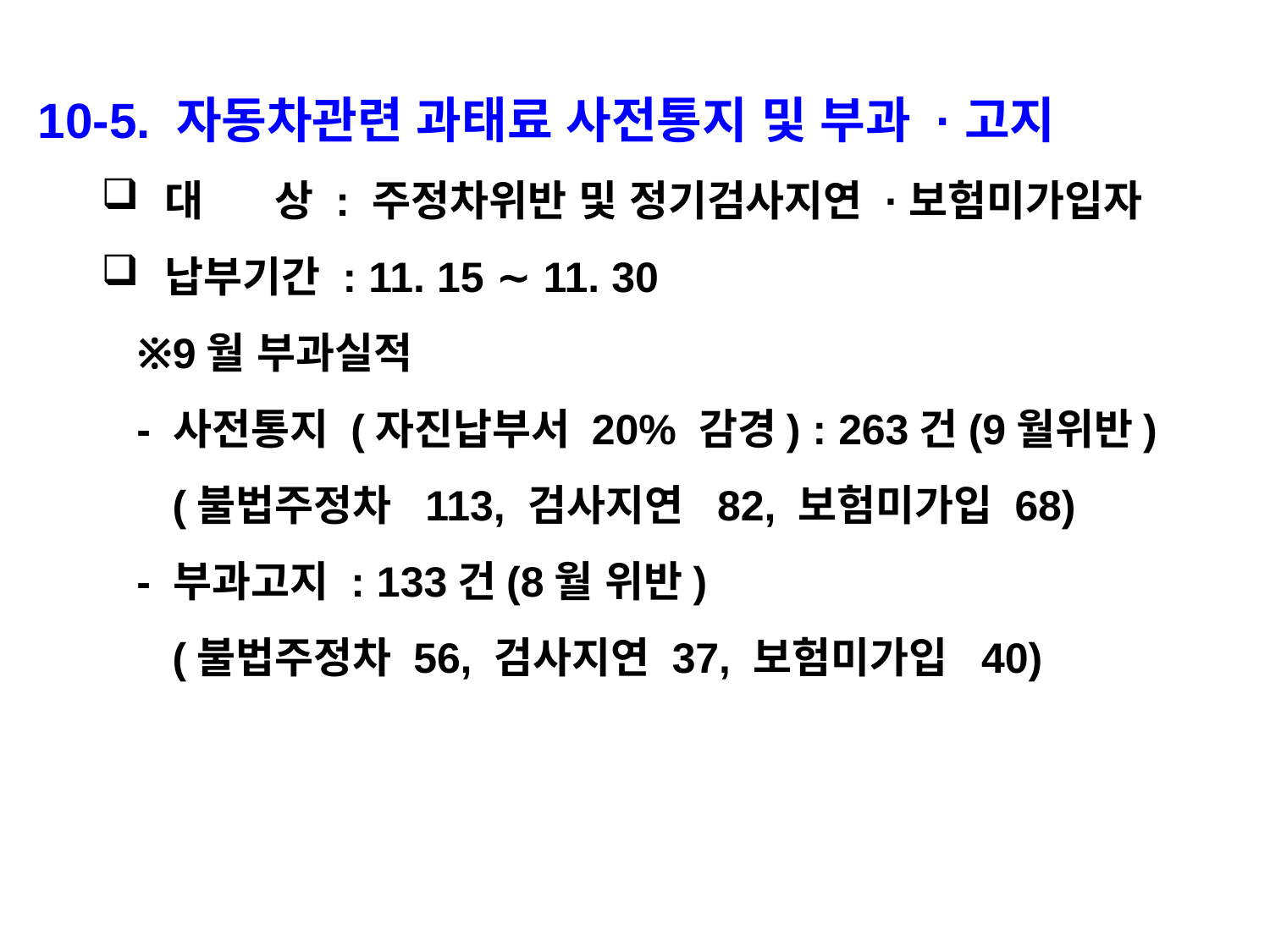

10-5. 자동차관련 과태료 사전통지 및 부과 ·고지
대      상 : 주정차위반 및 정기검사지연 ·보험미가입자
납부기간 : 11. 15 ∼ 11. 30
   ※9월 부과실적
   - 사전통지 (자진납부서 20% 감경) : 263건(9월위반)
      (불법주정차  113, 검사지연  82, 보험미가입 68)
   - 부과고지 : 133건(8월 위반)
      (불법주정차 56, 검사지연 37, 보험미가입  40)